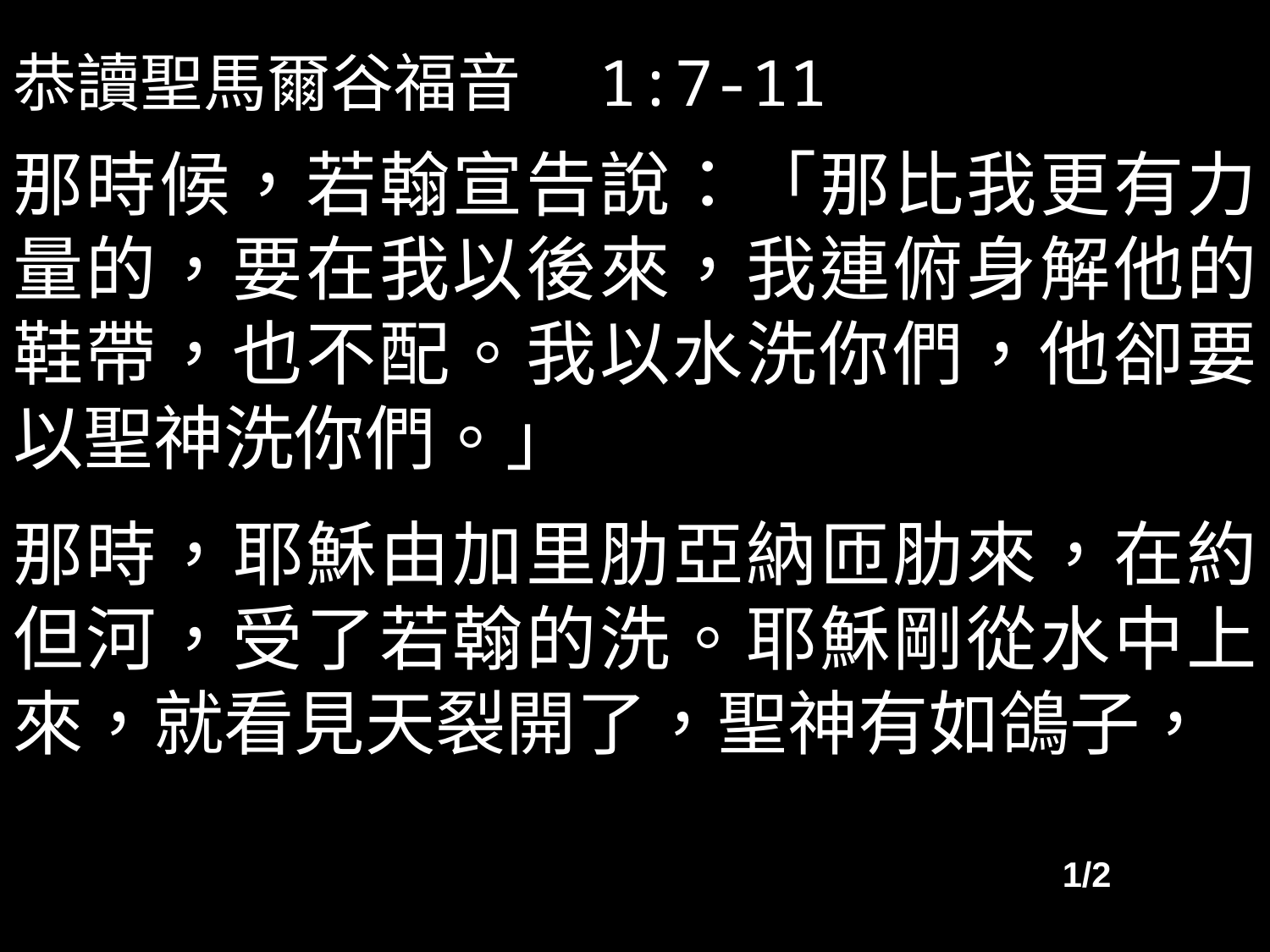

恭讀聖馬爾谷福音　1:7-11
那時候，若翰宣告說：「那比我更有力量的，要在我以後來，我連俯身解他的鞋帶，也不配。我以水洗你們，他卻要以聖神洗你們。」
那時，耶穌由加里肋亞納匝肋來，在約但河，受了若翰的洗。耶穌剛從水中上來，就看見天裂開了，聖神有如鴿子，
1/2